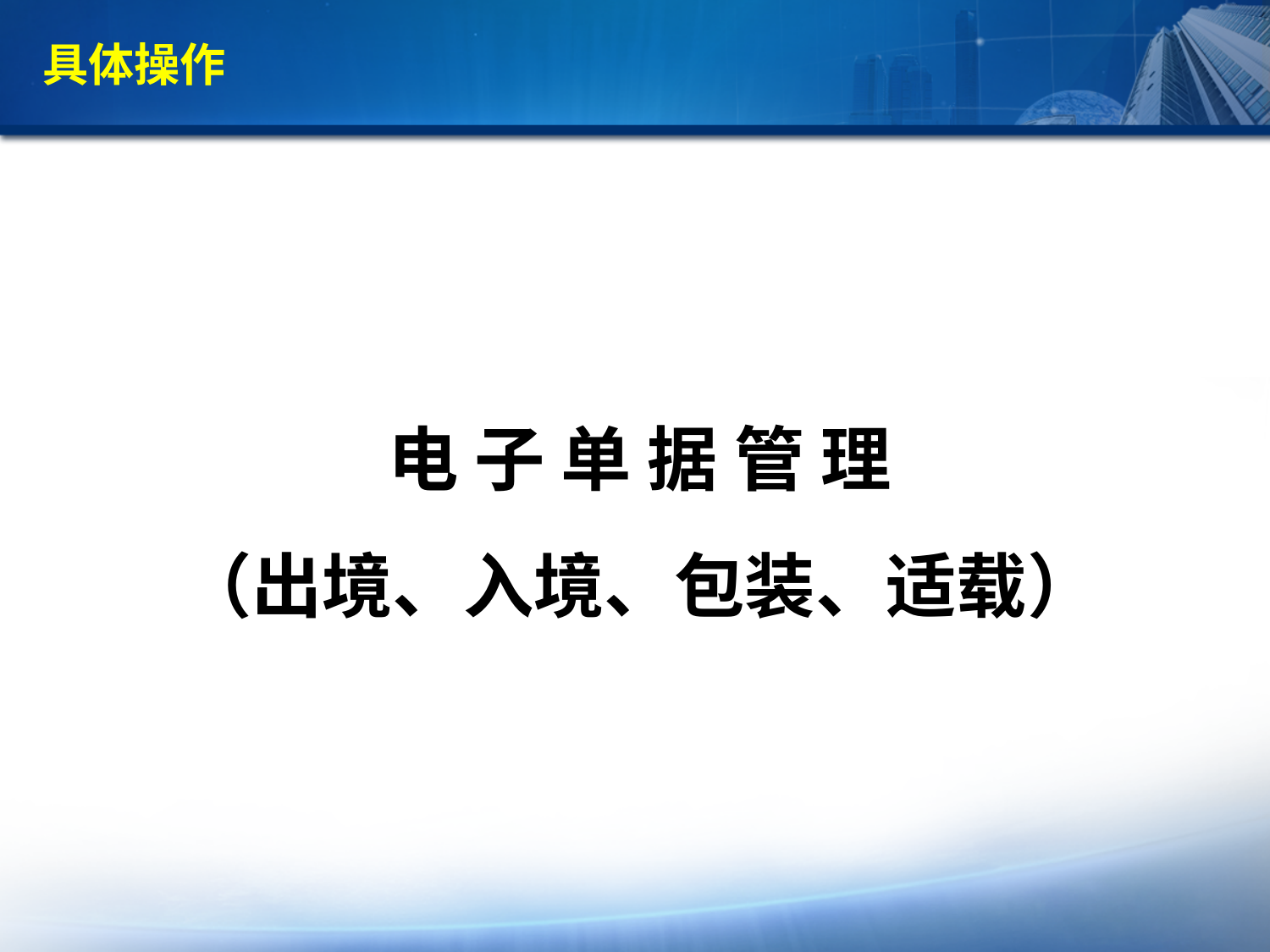

具体操作
电 子 单 据 管 理
（出境、入境、包装、适载）